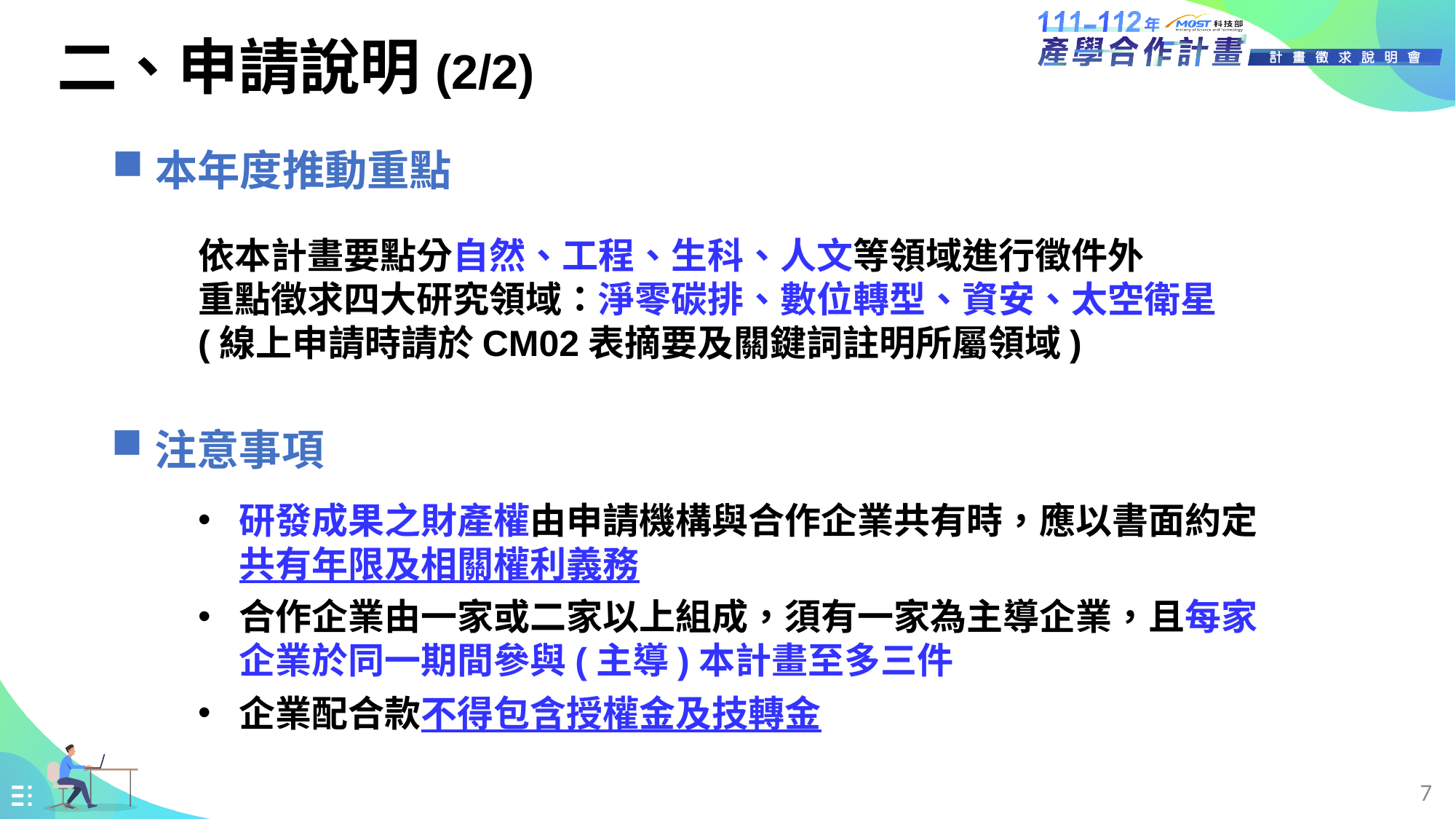

二、申請說明(2/2)
本年度推動重點
依本計畫要點分自然、工程、生科、人文等領域進行徵件外
重點徵求四大研究領域：淨零碳排、數位轉型、資安、太空衛星
(線上申請時請於CM02表摘要及關鍵詞註明所屬領域)
注意事項
研發成果之財產權由申請機構與合作企業共有時，應以書面約定共有年限及相關權利義務
合作企業由一家或二家以上組成，須有一家為主導企業，且每家企業於同一期間參與(主導)本計畫至多三件
企業配合款不得包含授權金及技轉金
7